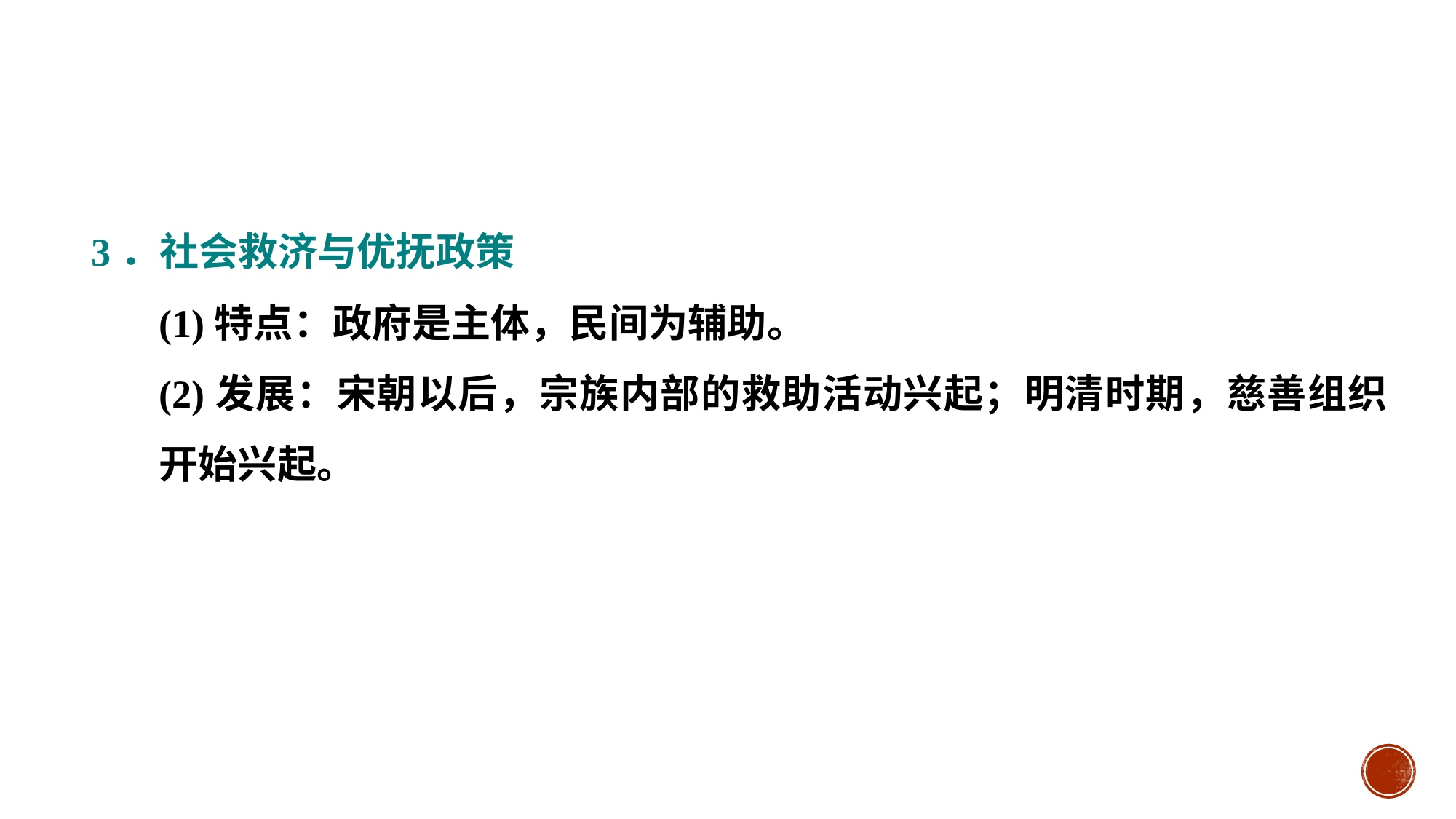

#
3．社会救济与优抚政策
(1)特点：政府是主体，民间为辅助。
(2)发展：宋朝以后，宗族内部的救助活动兴起；明清时期，慈善组织开始兴起。